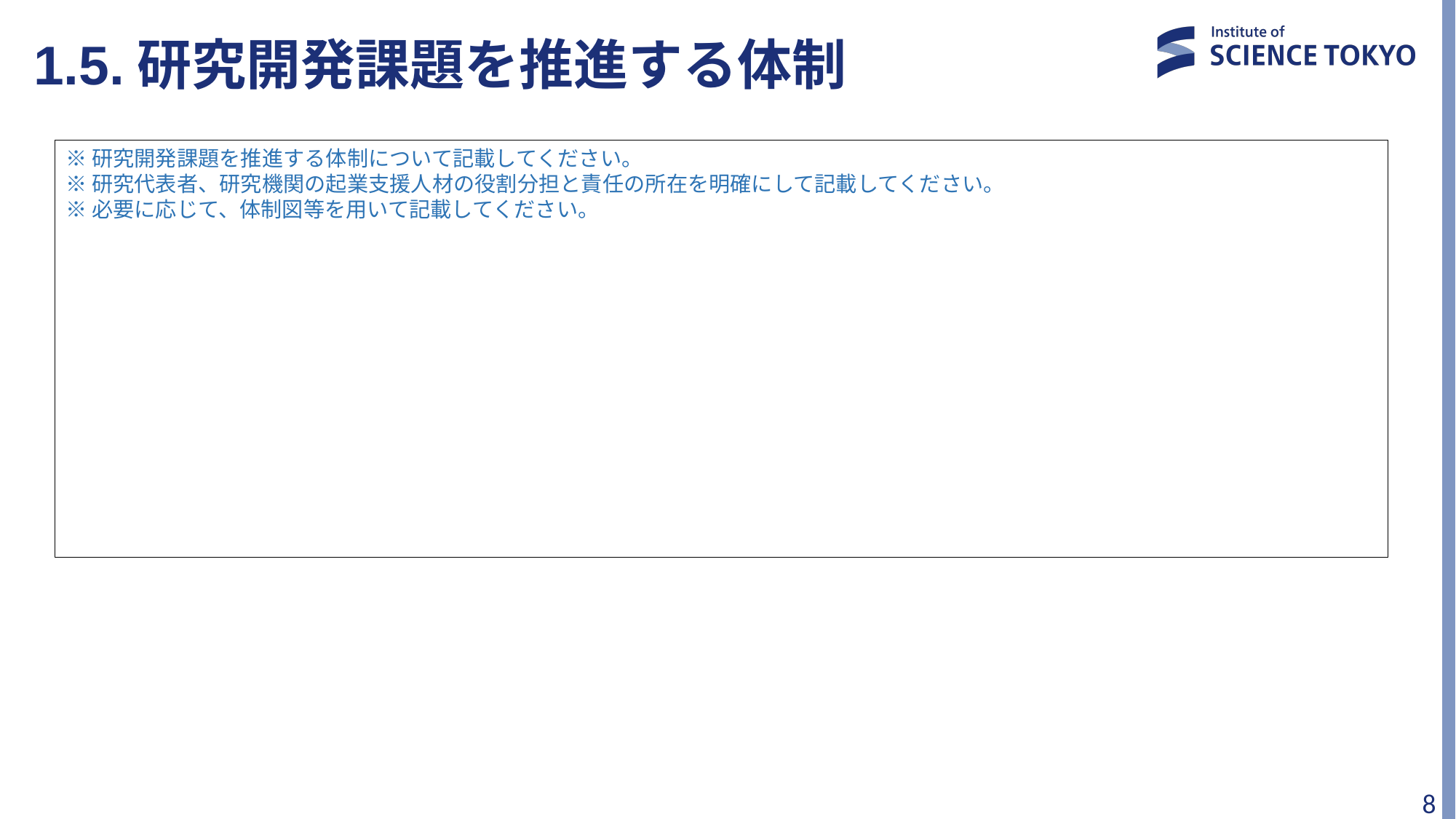

# 1.5.研究開発課題を推進する体制
※研究開発課題を推進する体制について記載してください。
※研究代表者、研究機関の起業支援人材の役割分担と責任の所在を明確にして記載してください。
※必要に応じて、体制図等を用いて記載してください。
8